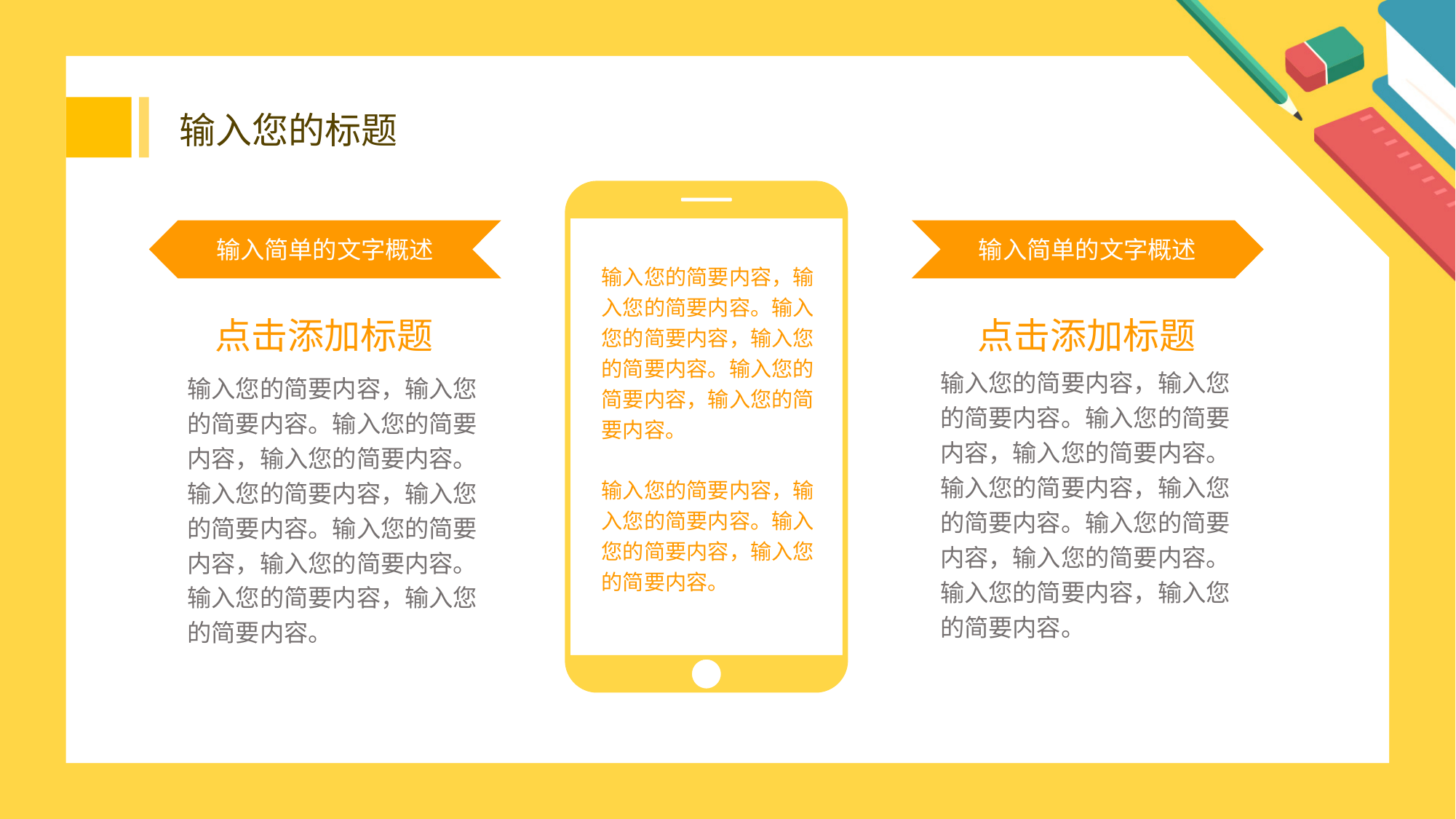

输入您的标题

输入您的简要内容，输入您的简要内容。输入您的简要内容，输入您的简要内容。输入您的简要内容，输入您的简要内容。

输入您的简要内容，输入您的简要内容。输入您的简要内容，输入您的简要内容。

输入简单的文字概述
点击添加标题
输入您的简要内容，输入您的简要内容。输入您的简要内容，输入您的简要内容。输入您的简要内容，输入您的简要内容。输入您的简要内容，输入您的简要内容。输入您的简要内容，输入您的简要内容。

输入简单的文字概述
点击添加标题
输入您的简要内容，输入您的简要内容。输入您的简要内容，输入您的简要内容。输入您的简要内容，输入您的简要内容。输入您的简要内容，输入您的简要内容。输入您的简要内容，输入您的简要内容。